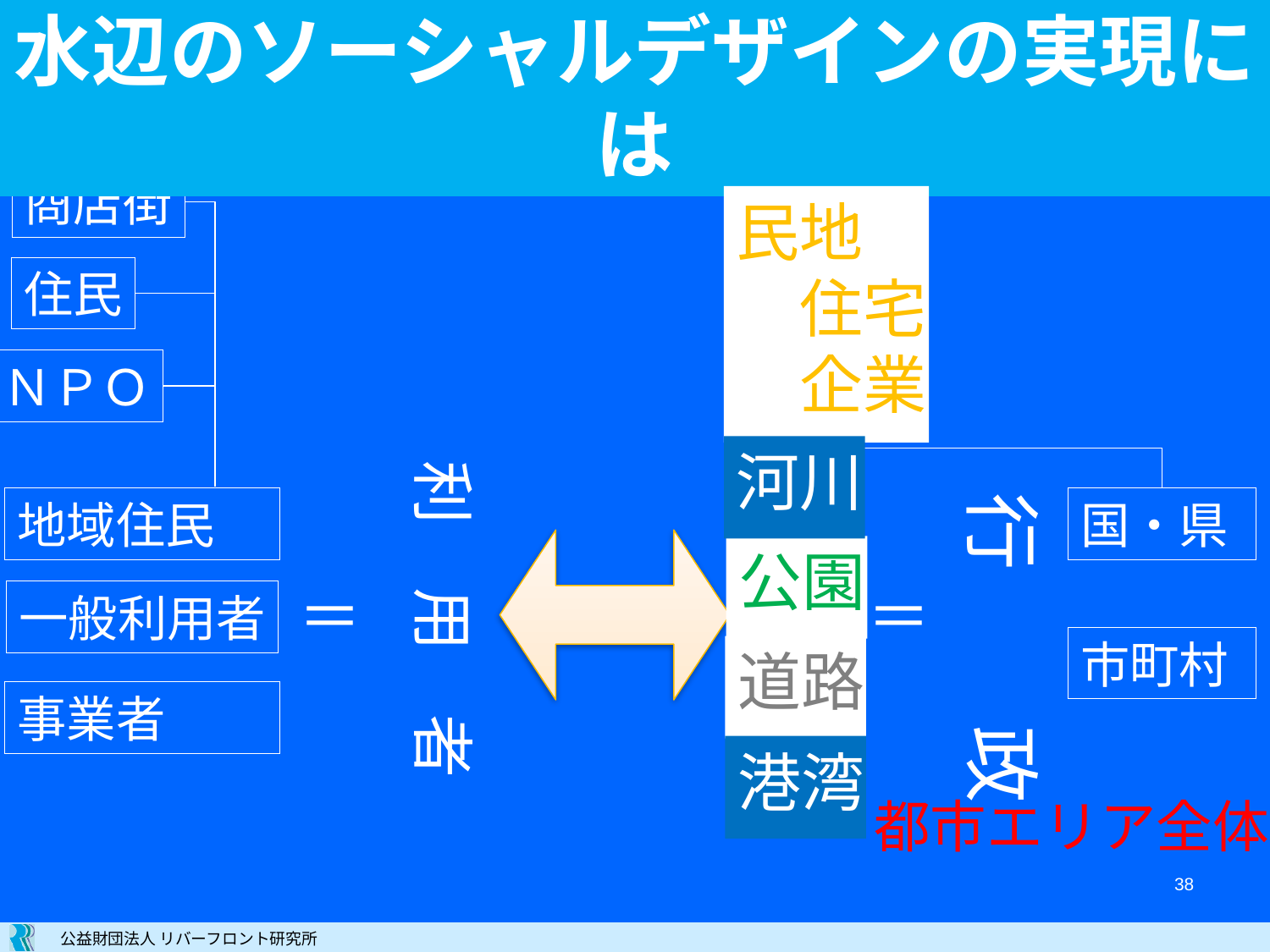

水辺のソーシャルデザインの実現には
商店街
住民
ＮＰＯ
民地
　住宅
　企業
河川
利　用　者
河川管理者
国・県
行　　政
地域住民
公園

＝
＝
一般利用者
道路
市町村
事業者
港湾
都市エリア全体
38